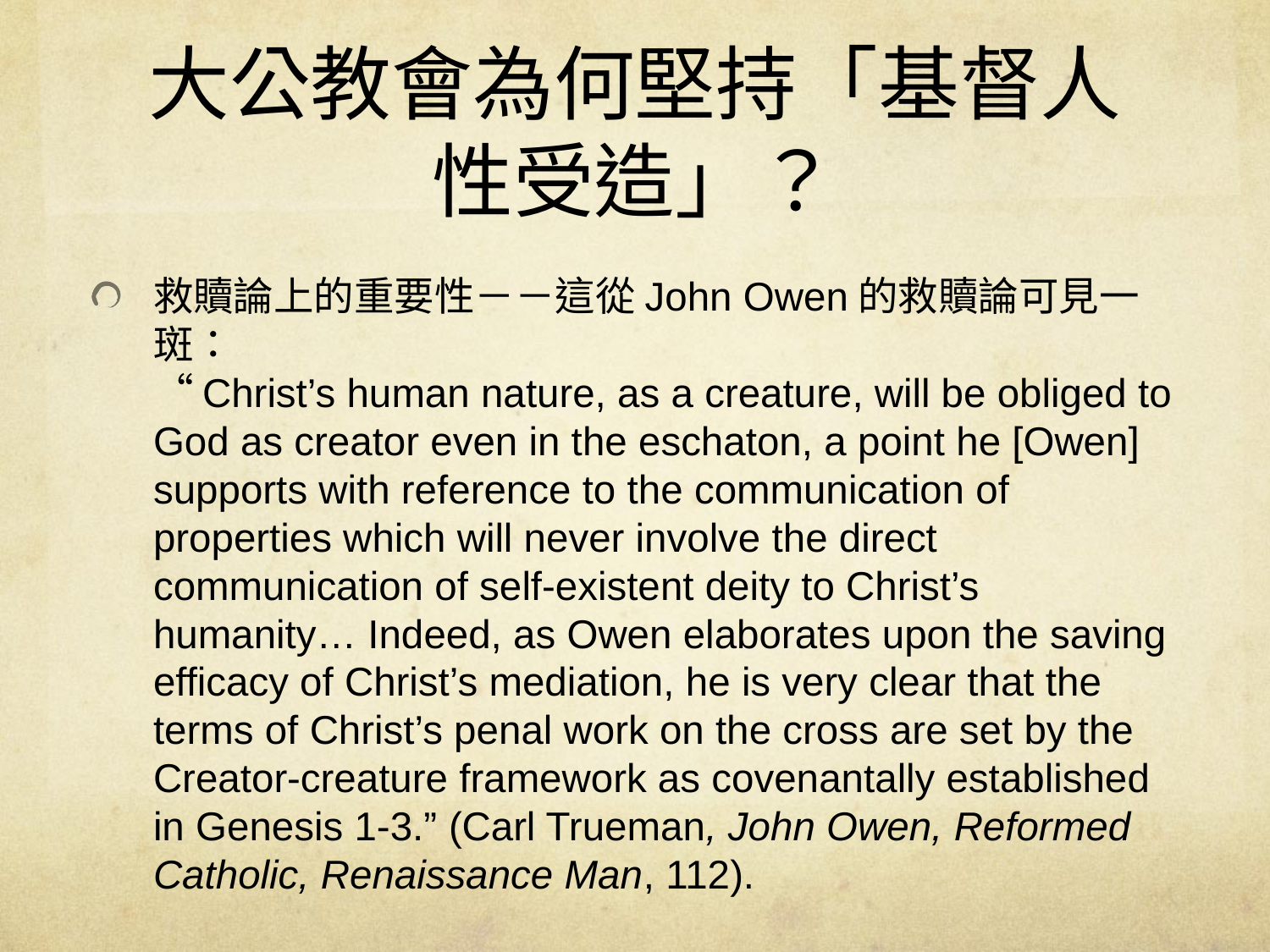

# 大公教會為何堅持「基督人性受造」？
救贖論上的重要性－－這從John Owen的救贖論可見一斑：
“Christ’s human nature, as a creature, will be obliged to God as creator even in the eschaton, a point he [Owen] supports with reference to the communication of properties which will never involve the direct communication of self-existent deity to Christ’s humanity… Indeed, as Owen elaborates upon the saving efficacy of Christ’s mediation, he is very clear that the terms of Christ’s penal work on the cross are set by the Creator-creature framework as covenantally established in Genesis 1-3.” (Carl Trueman, John Owen, Reformed Catholic, Renaissance Man, 112).